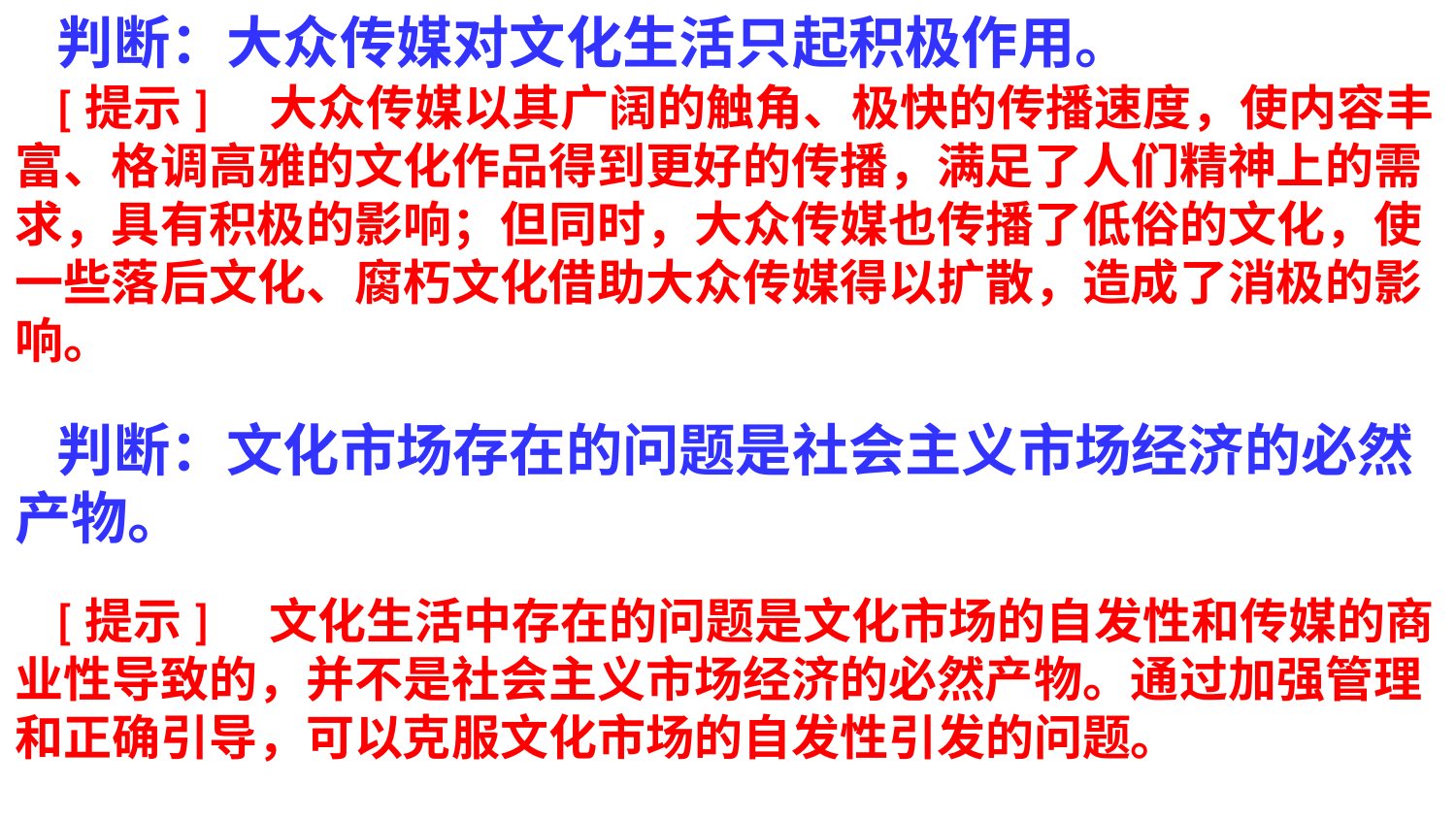

判断：大众传媒对文化生活只起积极作用。

判断：文化市场存在的问题是社会主义市场经济的必然产物。
[提示]　大众传媒以其广阔的触角、极快的传播速度，使内容丰富、格调高雅的文化作品得到更好的传播，满足了人们精神上的需求，具有积极的影响；但同时，大众传媒也传播了低俗的文化，使一些落后文化、腐朽文化借助大众传媒得以扩散，造成了消极的影响。
[提示]　文化生活中存在的问题是文化市场的自发性和传媒的商业性导致的，并不是社会主义市场经济的必然产物。通过加强管理和正确引导，可以克服文化市场的自发性引发的问题。